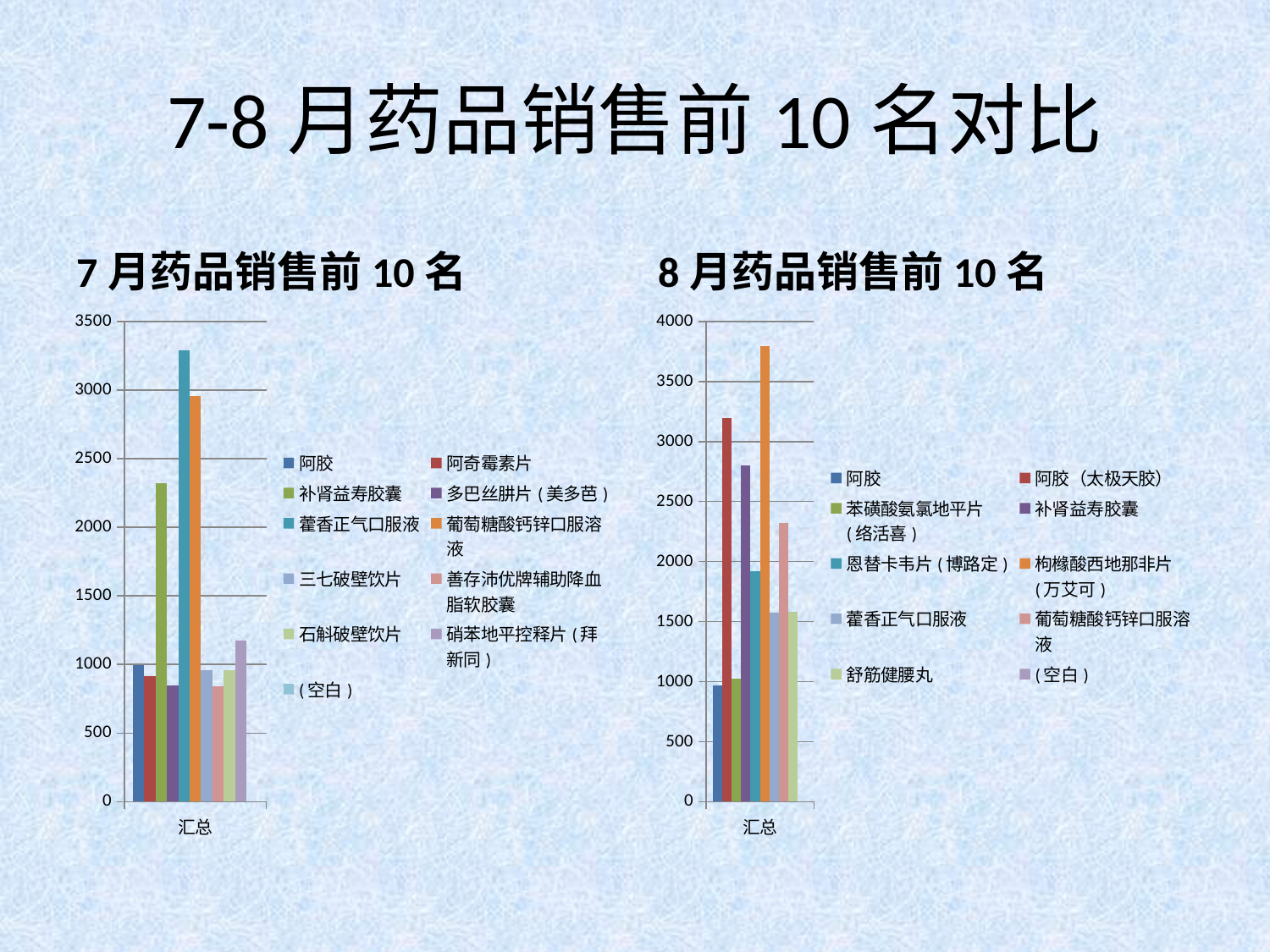

# 7-8月药品销售前10名对比
7月药品销售前10名
8月药品销售前10名

### Chart

| Category | 阿胶 | 阿奇霉素片 | 补肾益寿胶囊 | 多巴丝肼片(美多芭) | 藿香正气口服液 | 葡萄糖酸钙锌口服溶液 | 三七破壁饮片 | 善存沛优牌辅助降血脂软胶囊 | 石斛破壁饮片 | 硝苯地平控释片(拜新同) | (空白) |
|---|---|---|---|---|---|---|---|---|---|---|---|
| 汇总 | 995.0 | 914.49 | 2320.0 | 845.0 | 3289.93 | 2954.59 | 960.0 | 840.0 | 960.0 | 1175.0 | None |

### Chart

| Category | 阿胶 | 阿胶（太极天胶） | 苯磺酸氨氯地平片(络活喜) | 补肾益寿胶囊 | 恩替卡韦片(博路定) | 枸橼酸西地那非片(万艾可) | 藿香正气口服液 | 葡萄糖酸钙锌口服溶液 | 舒筋健腰丸 | (空白) |
|---|---|---|---|---|---|---|---|---|---|---|
| 汇总 | 965.11 | 3196.0 | 1025.0 | 2800.0 | 1920.0 | 3791.7799999999997 | 1573.79 | 2320.0 | 1580.0 | None |